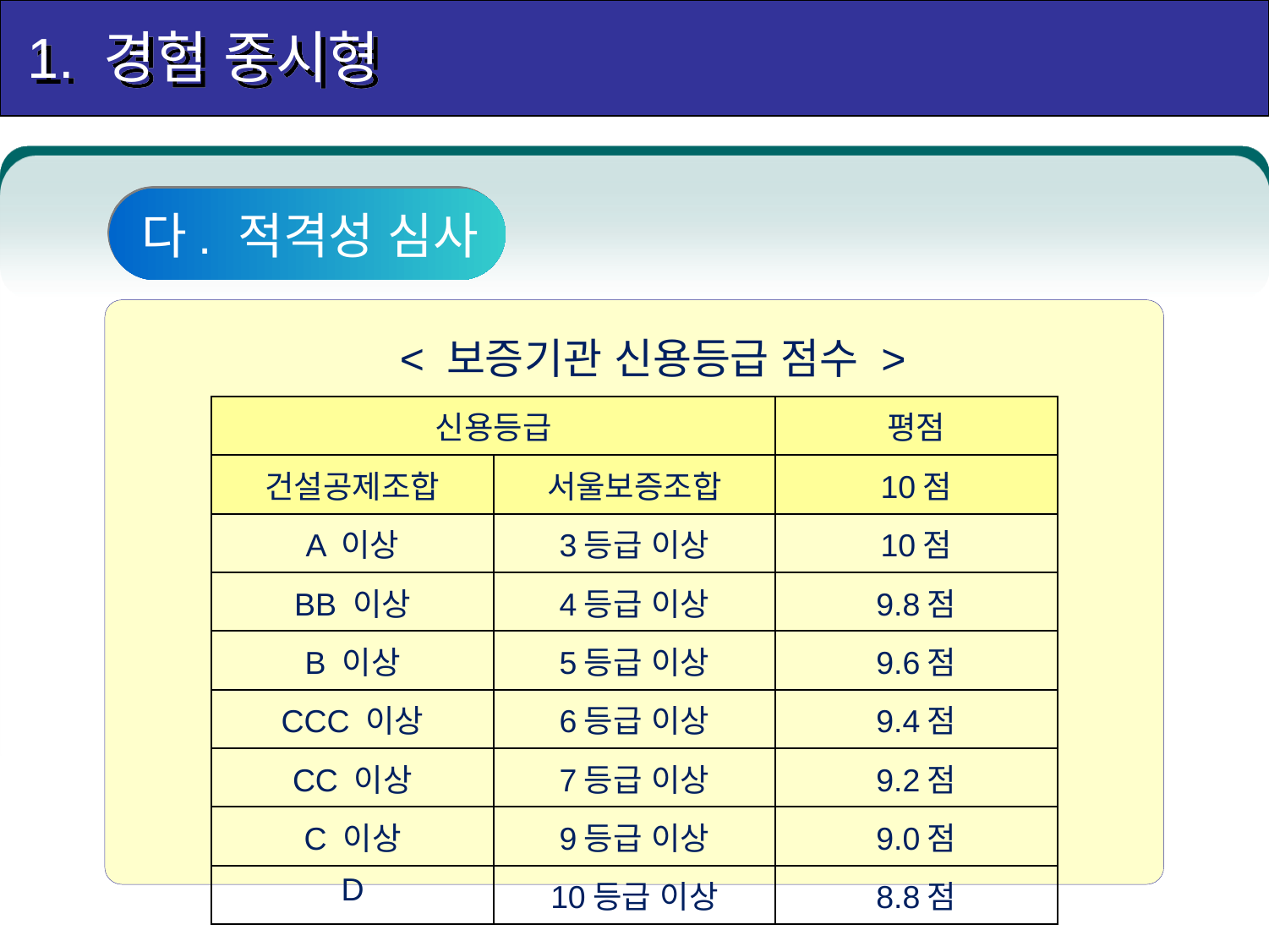

1. 경험 중시형
다. 적격성 심사

< 보증기관 신용등급 점수 >

| 신용등급 |  | 평점 |
| --- | --- | --- |
| 건설공제조합 | 서울보증조합 | 10점 |
| A 이상 | 3등급 이상 | 10점 |
| BB 이상 | 4등급 이상 | 9.8점 |
| B 이상 | 5등급 이상 | 9.6점 |
| CCC 이상 | 6등급 이상 | 9.4점 |
| CC 이상 | 7등급 이상 | 9.2점 |
| C 이상 | 9등급 이상 | 9.0점 |
| D | 10등급 이상 | 8.8점 |